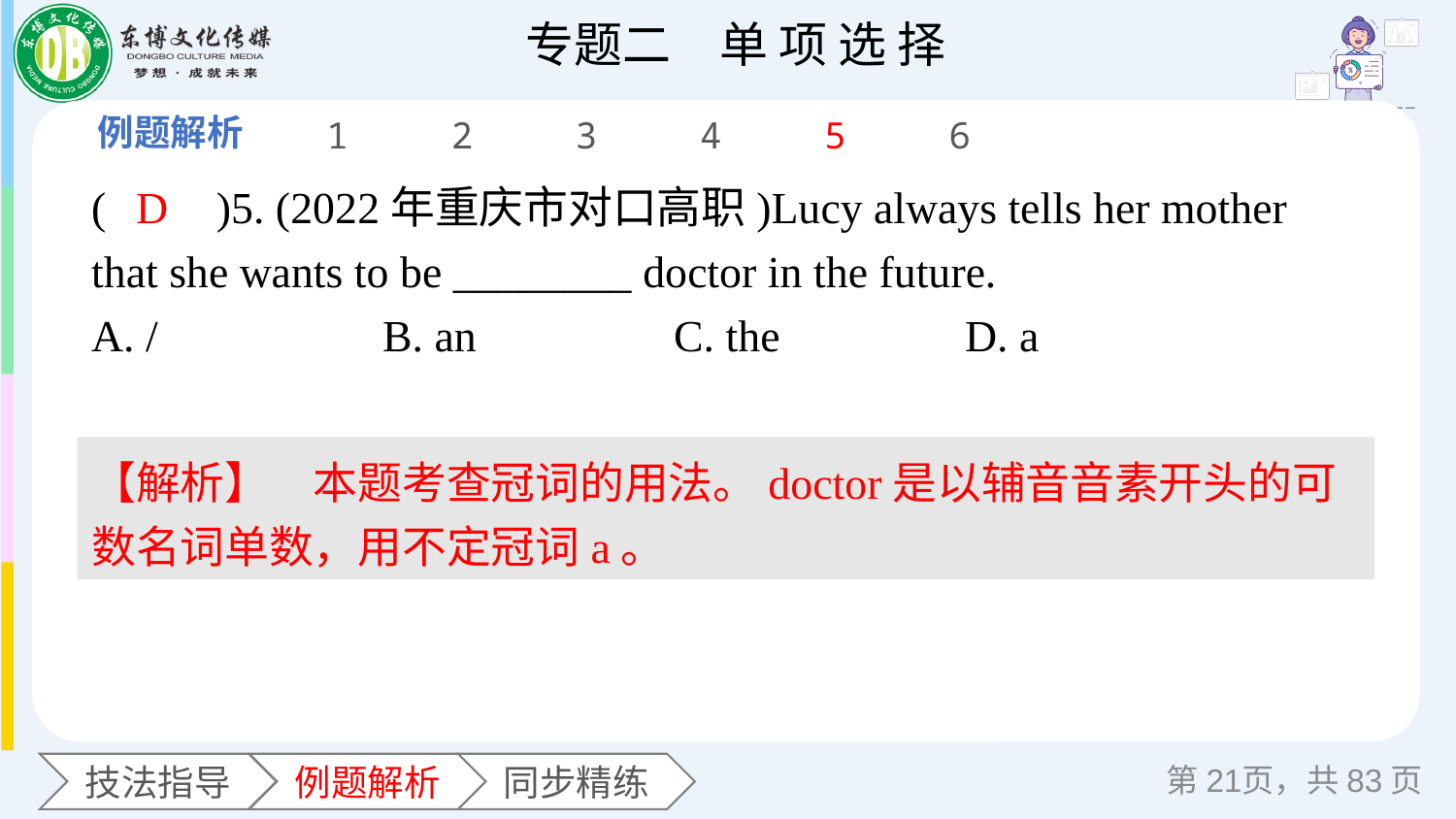

1
2
3
4
5
6
(　　)5. (2022年重庆市对口高职)Lucy always tells her mother that she wants to be ________ doctor in the future.
A. /    		B. an    		C. the    	D. a
D
【解析】　本题考查冠词的用法。doctor是以辅音音素开头的可数名词单数，用不定冠词a。
第21页，共83页